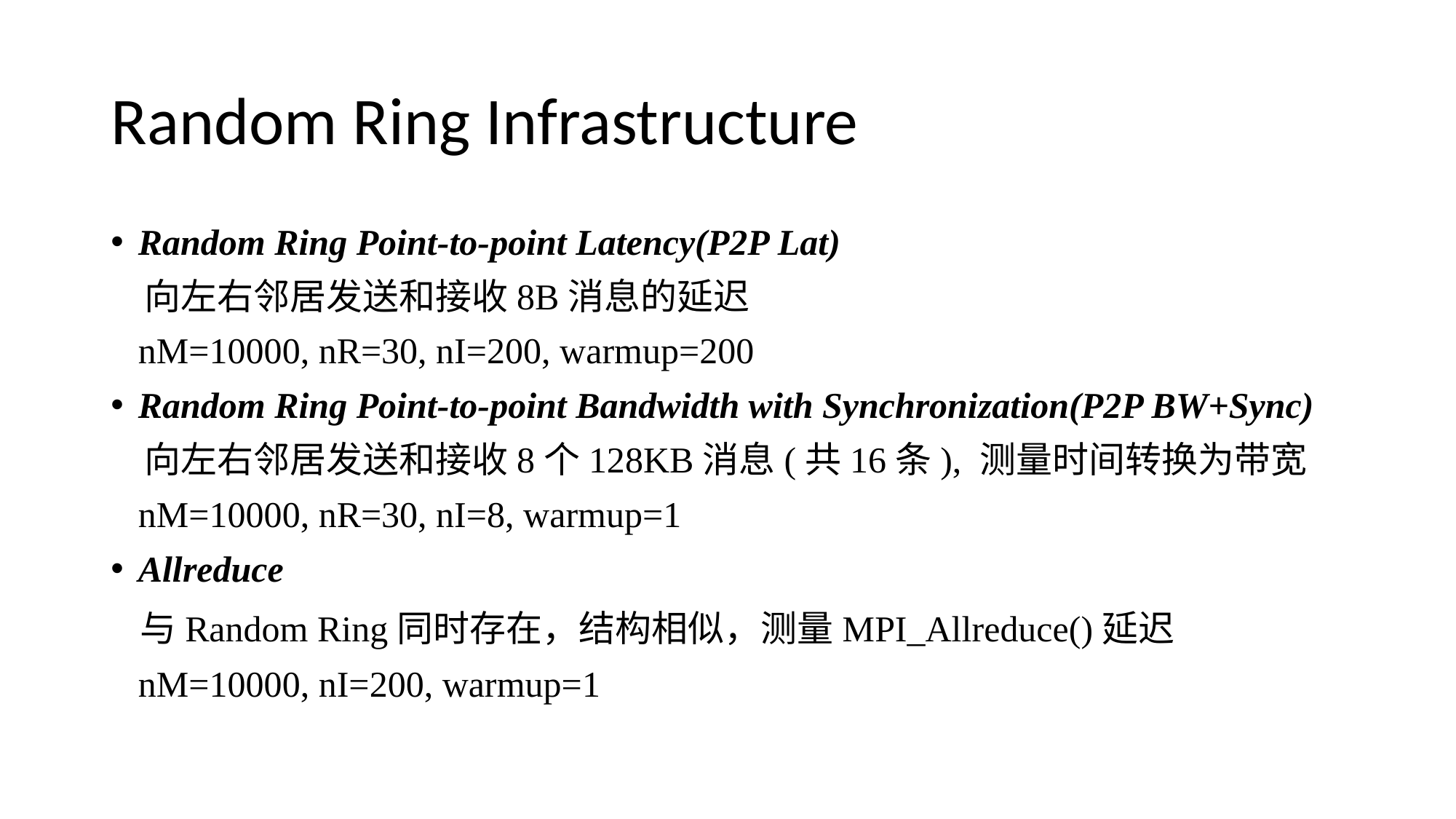

# Random Ring Infrastructure
Random Ring Point-to-point Latency(P2P Lat)
   向左右邻居发送和接收8B消息的延迟
   nM=10000, nR=30, nI=200, warmup=200
Random Ring Point-to-point Bandwidth with Synchronization(P2P BW+Sync)
   向左右邻居发送和接收8个128KB消息(共16条), 测量时间转换为带宽
   nM=10000, nR=30, nI=8, warmup=1
Allreduce
  与Random Ring同时存在，结构相似，测量MPI_Allreduce()延迟
   nM=10000, nI=200, warmup=1